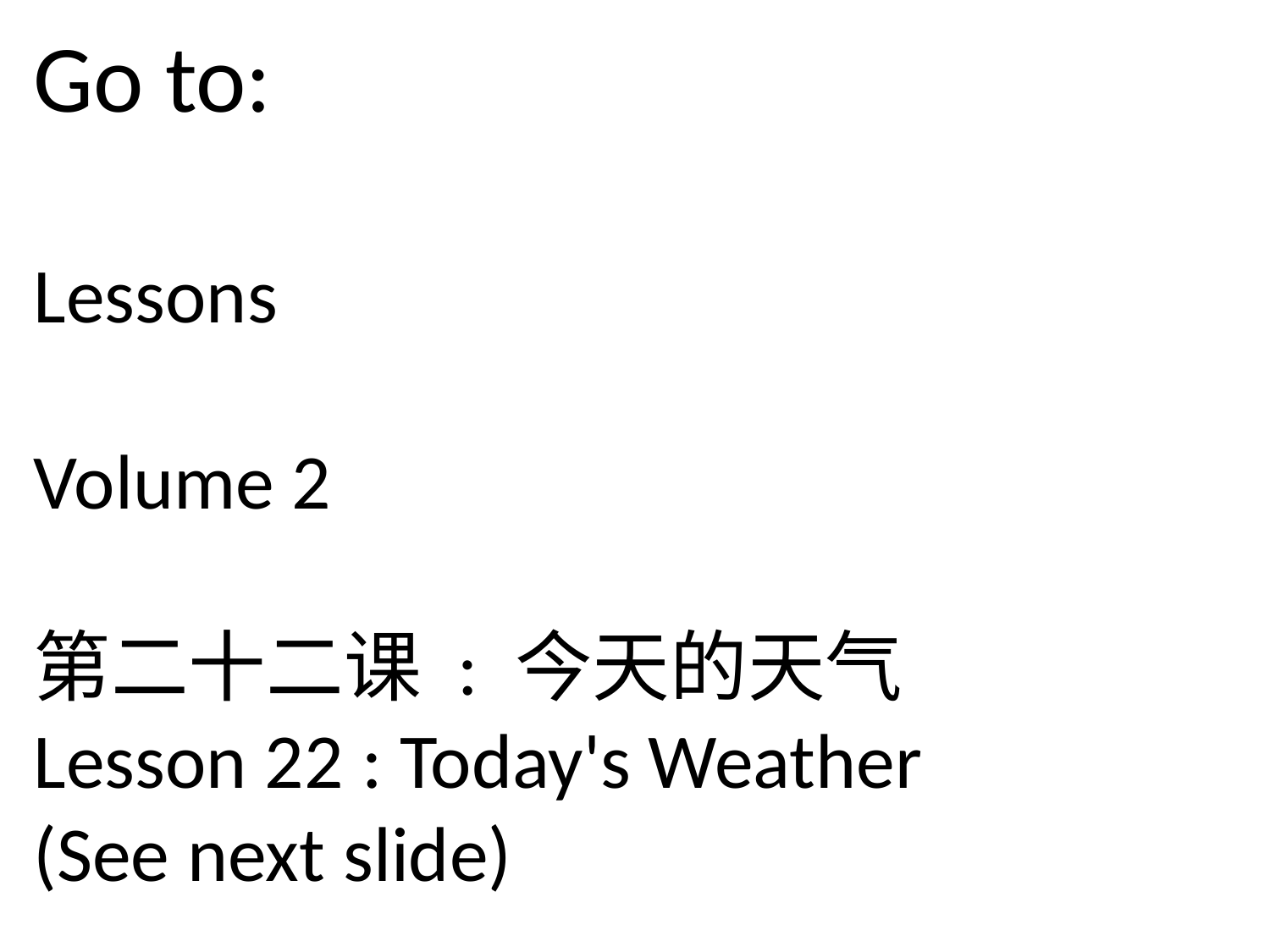

Go to:

Lessons

Volume 2

第二十二课 : 今天的天气
Lesson 22 : Today's Weather
(See next slide)